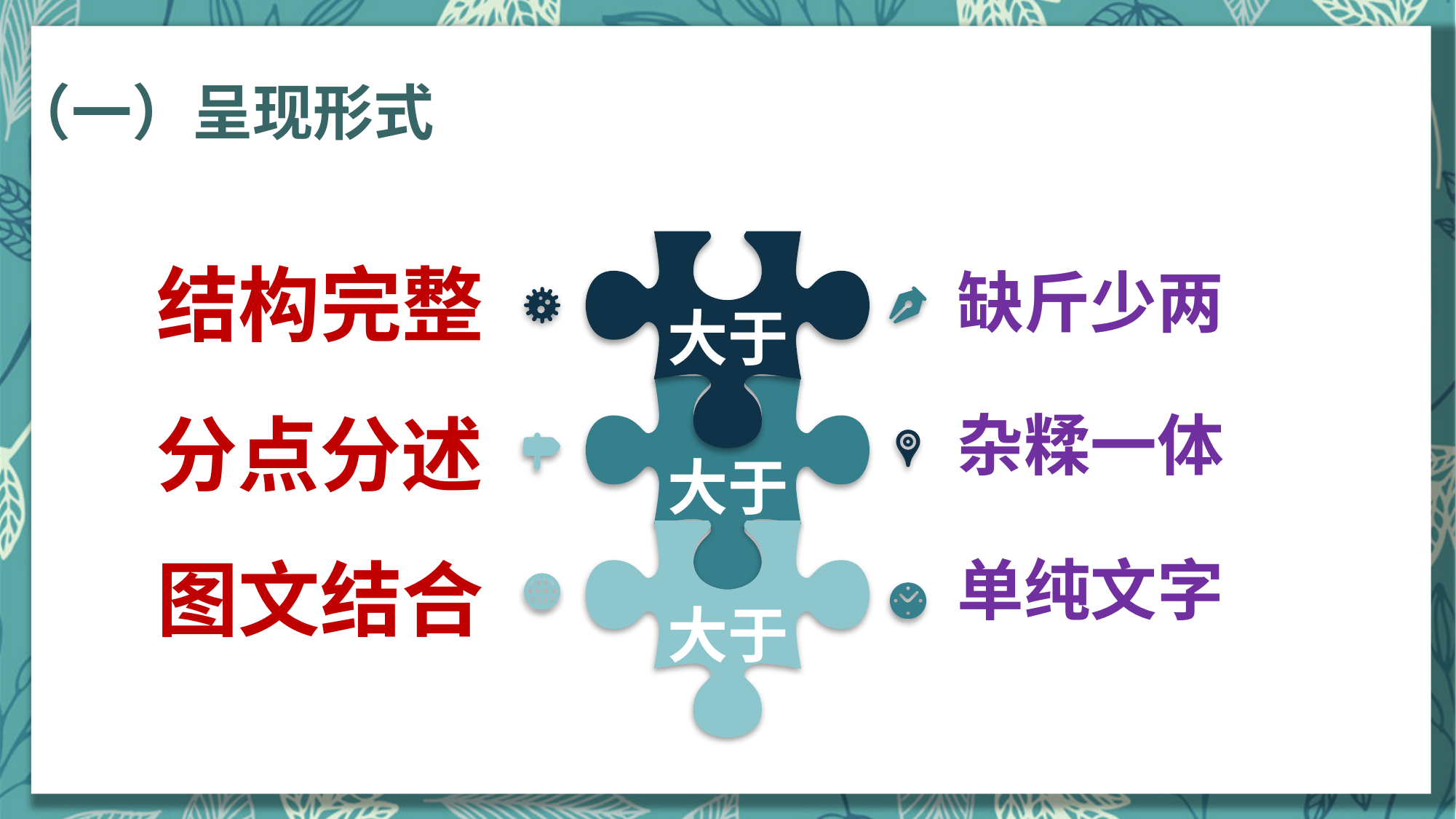

（一）呈现形式

结构完整
缺斤少两
大于

分点分述
杂糅一体

大于

图文结合
单纯文字

大于